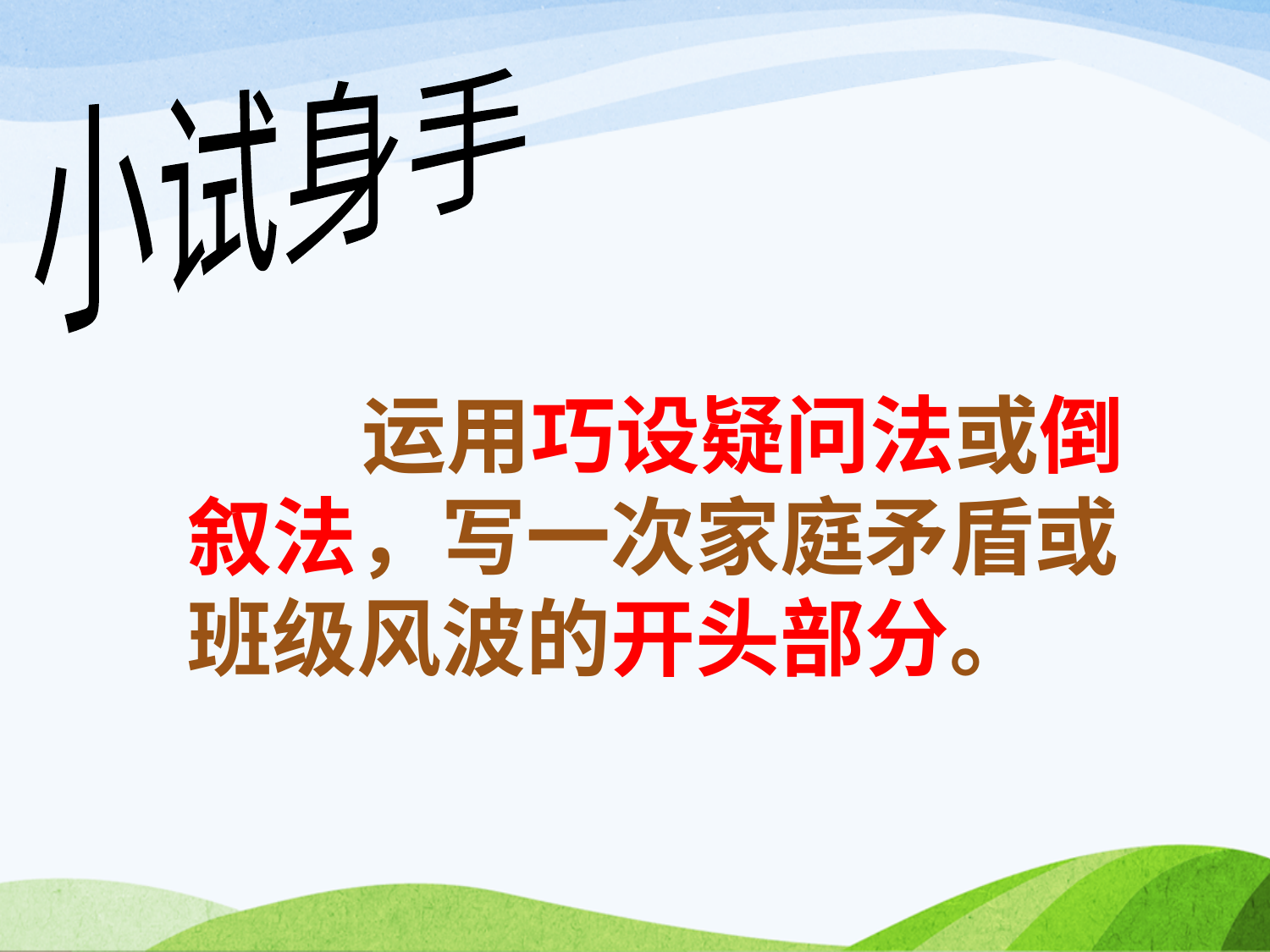

小试身手
        运用巧设疑问法或倒叙法，写一次家庭矛盾或班级风波的开头部分。